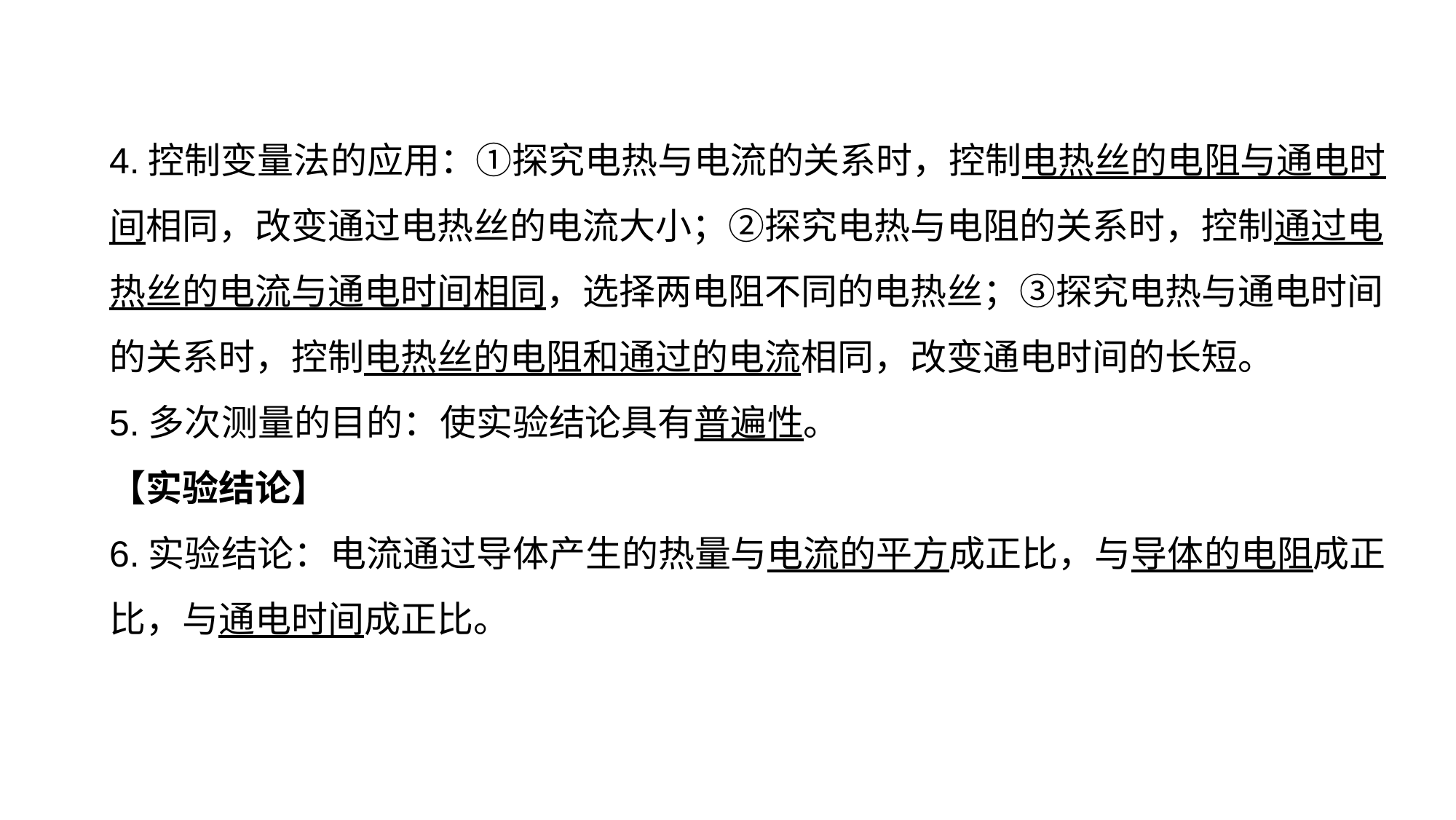

4.控制变量法的应用：①探究电热与电流的关系时，控制电热丝的电阻与通电时间相同，改变通过电热丝的电流大小；②探究电热与电阻的关系时，控制通过电热丝的电流与通电时间相同，选择两电阻不同的电热丝；③探究电热与通电时间的关系时，控制电热丝的电阻和通过的电流相同，改变通电时间的长短。
5.多次测量的目的：使实验结论具有普遍性。
【实验结论】
6.实验结论：电流通过导体产生的热量与电流的平方成正比，与导体的电阻成正比，与通电时间成正比。
实验突破 素养提升